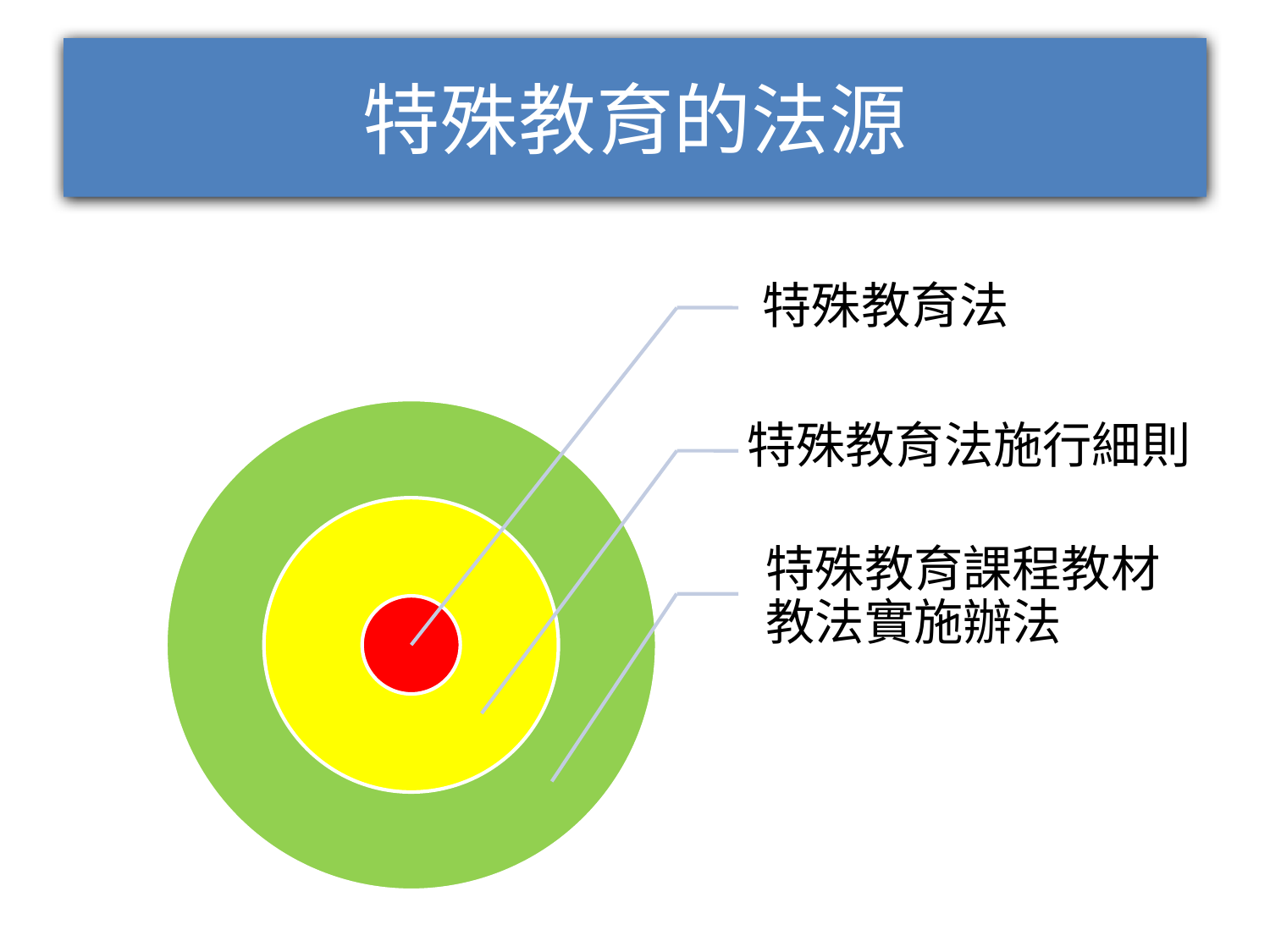

# 特殊教育的法源
特殊教育課程教材教法實施辦法
特殊教育法施行細則
特殊教育法